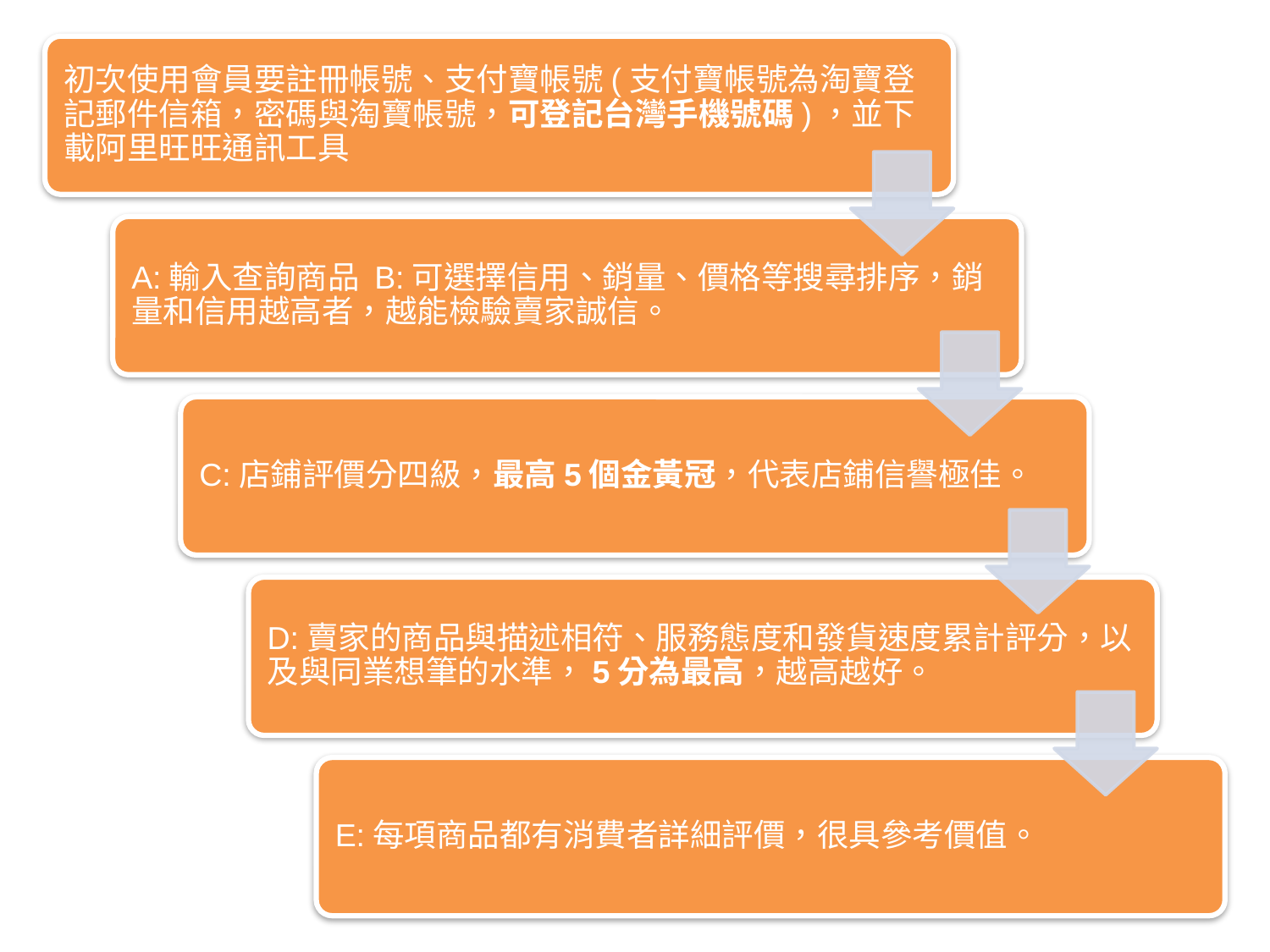

初次使用會員要註冊帳號、支付寶帳號(支付寶帳號為淘寶登記郵件信箱，密碼與淘寶帳號，可登記台灣手機號碼)，並下載阿里旺旺通訊工具
A:輸入查詢商品 B:可選擇信用、銷量、價格等搜尋排序，銷量和信用越高者，越能檢驗賣家誠信。
C:店鋪評價分四級，最高5個金黃冠，代表店鋪信譽極佳。
D:賣家的商品與描述相符、服務態度和發貨速度累計評分，以及與同業想筆的水準，5分為最高，越高越好。
E:每項商品都有消費者詳細評價，很具參考價值。